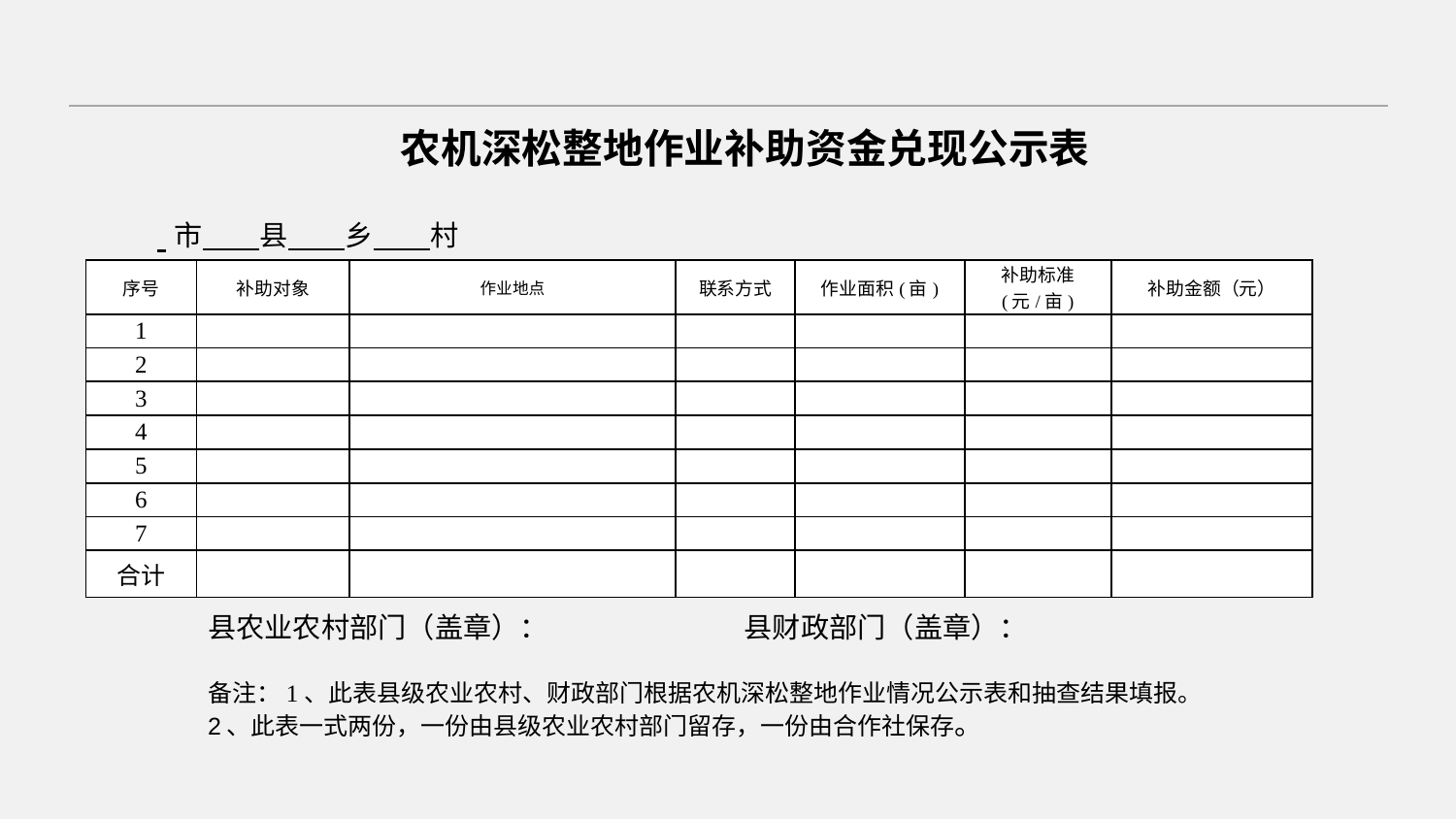

农机深松整地作业补助资金兑现公示表
 市         县         乡         村
| 序号 | 补助对象 | 作业地点 | 联系方式 | 作业面积(亩) | 补助标准 (元/亩) | 补助金额（元） |
| --- | --- | --- | --- | --- | --- | --- |
| 1 |  |  |  |  |  |  |
| 2 |  |  |  |  |  |  |
| 3 |  |  |  |  |  |  |
| 4 |  |  |  |  |  |  |
| 5 |  |  |  |  |  |  |
| 6 |  |  |  |  |  |  |
| 7 |  |  |  |  |  |  |
| 合计 |  |  |  |  |  |  |
县农业农村部门（盖章）：                               县财政部门（盖章）：
备注：1、此表县级农业农村、财政部门根据农机深松整地作业情况公示表和抽查结果填报。
2、此表一式两份，一份由县级农业农村部门留存，一份由合作社保存。